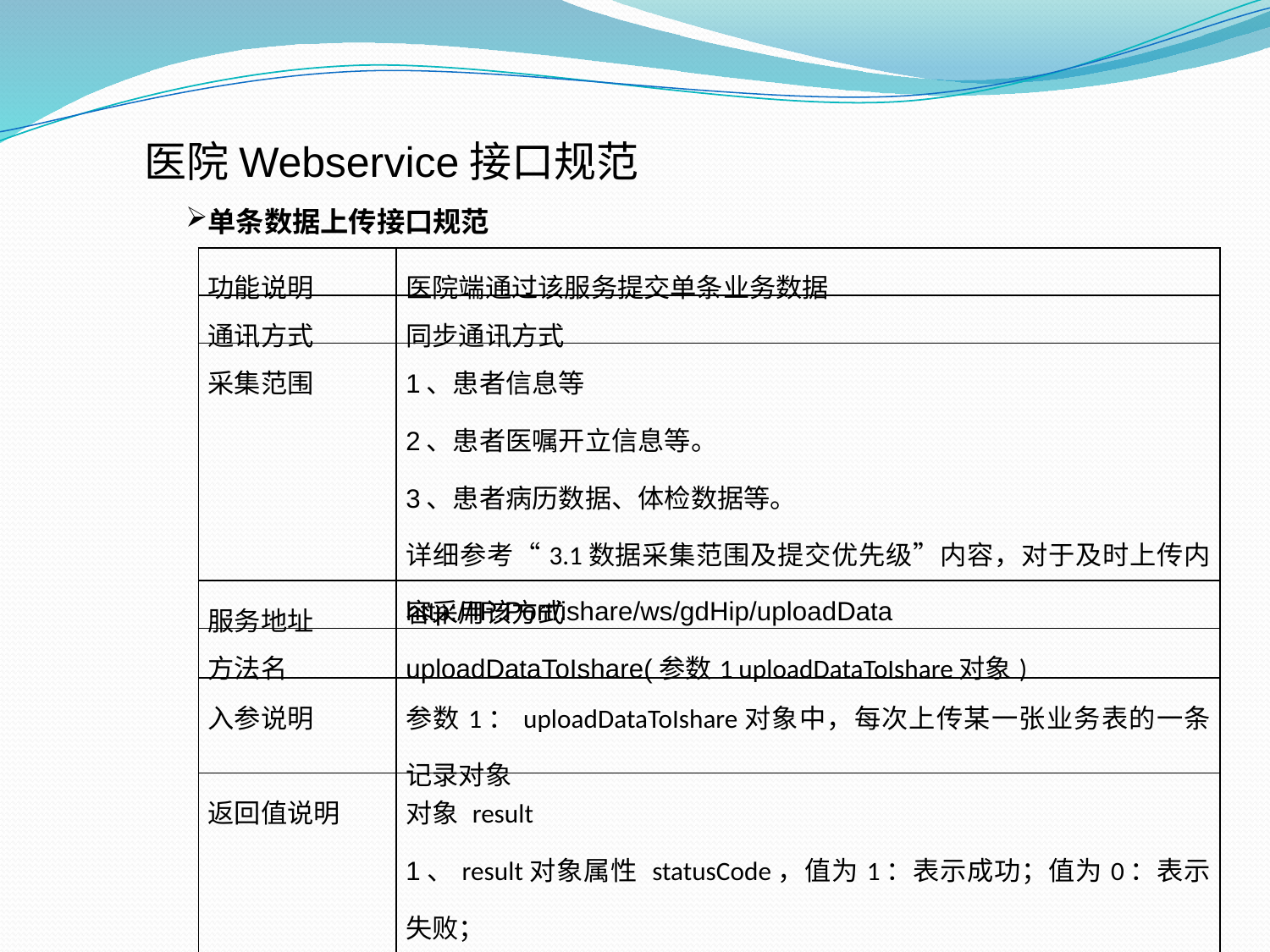

医院Webservice接口规范
单条数据上传接口规范

| 功能说明 | 医院端通过该服务提交单条业务数据 |
| --- | --- |
| 通讯方式 | 同步通讯方式 |
| 采集范围 | 1、患者信息等 2、患者医嘱开立信息等。 3、患者病历数据、体检数据等。 详细参考“3.1数据采集范围及提交优先级”内容，对于及时上传内容采用该方式 |
| 服务地址 | http://IP:Port/ishare/ws/gdHip/uploadData |
| 方法名 | uploadDataToIshare(参数1 uploadDataToIshare对象) |
| 入参说明 | 参数1：uploadDataToIshare对象中，每次上传某一张业务表的一条记录对象 |
| 返回值说明 | 对象 result 1、result对象属性 statusCode，值为1：表示成功；值为0：表示失败； 2、result对象属性statusDetail，表示失败原因的详细说明 |